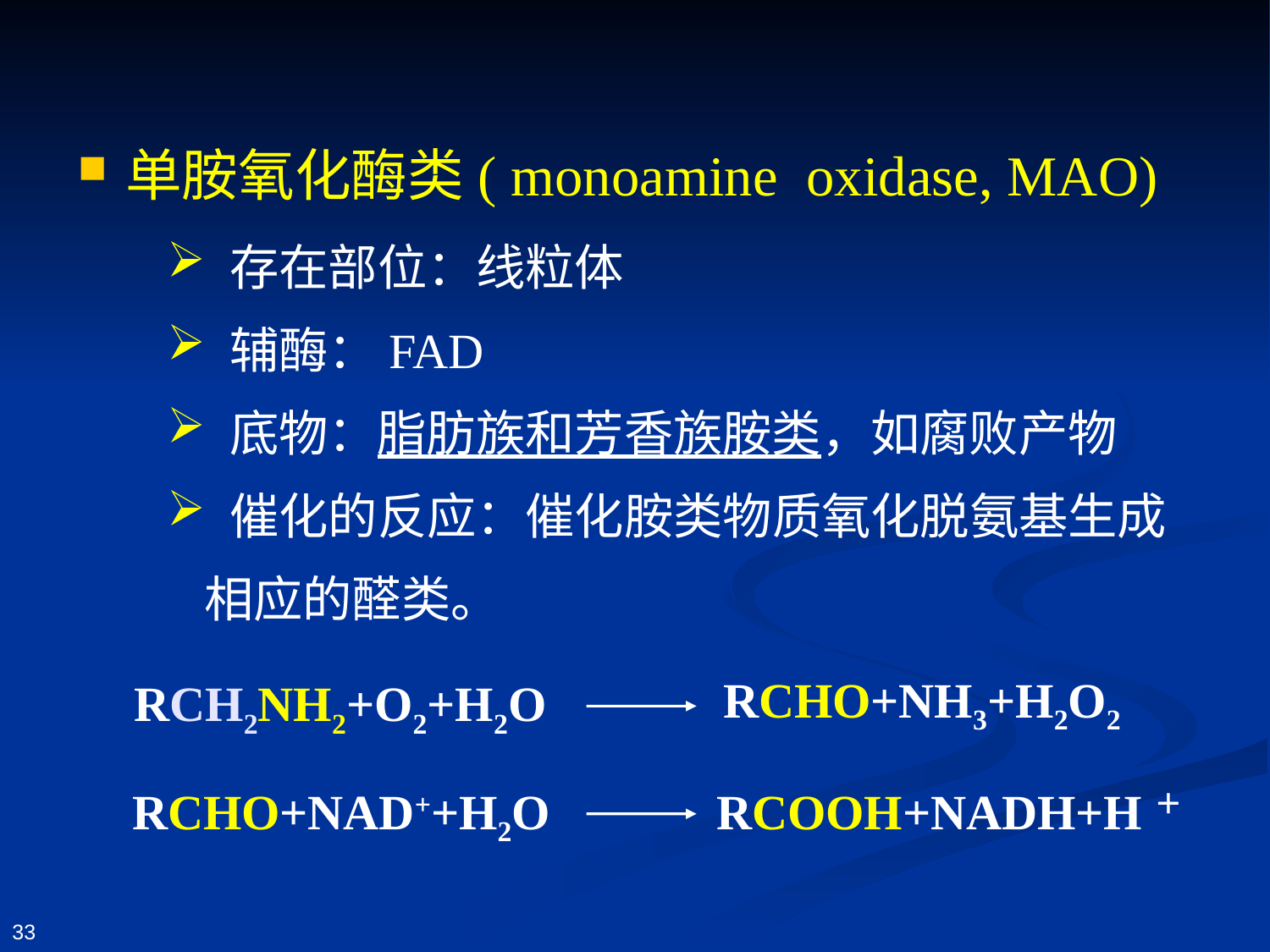

单胺氧化酶类( monoamine  oxidase, MAO)
 存在部位：线粒体
 辅酶：FAD
 底物：脂肪族和芳香族胺类，如腐败产物
 催化的反应：催化胺类物质氧化脱氨基生成相应的醛类。
RCH2NH2+O2+H2O
RCHO+NH3+H2O2

RCHO+NAD++H2O
RCOOH+NADH+H＋

33